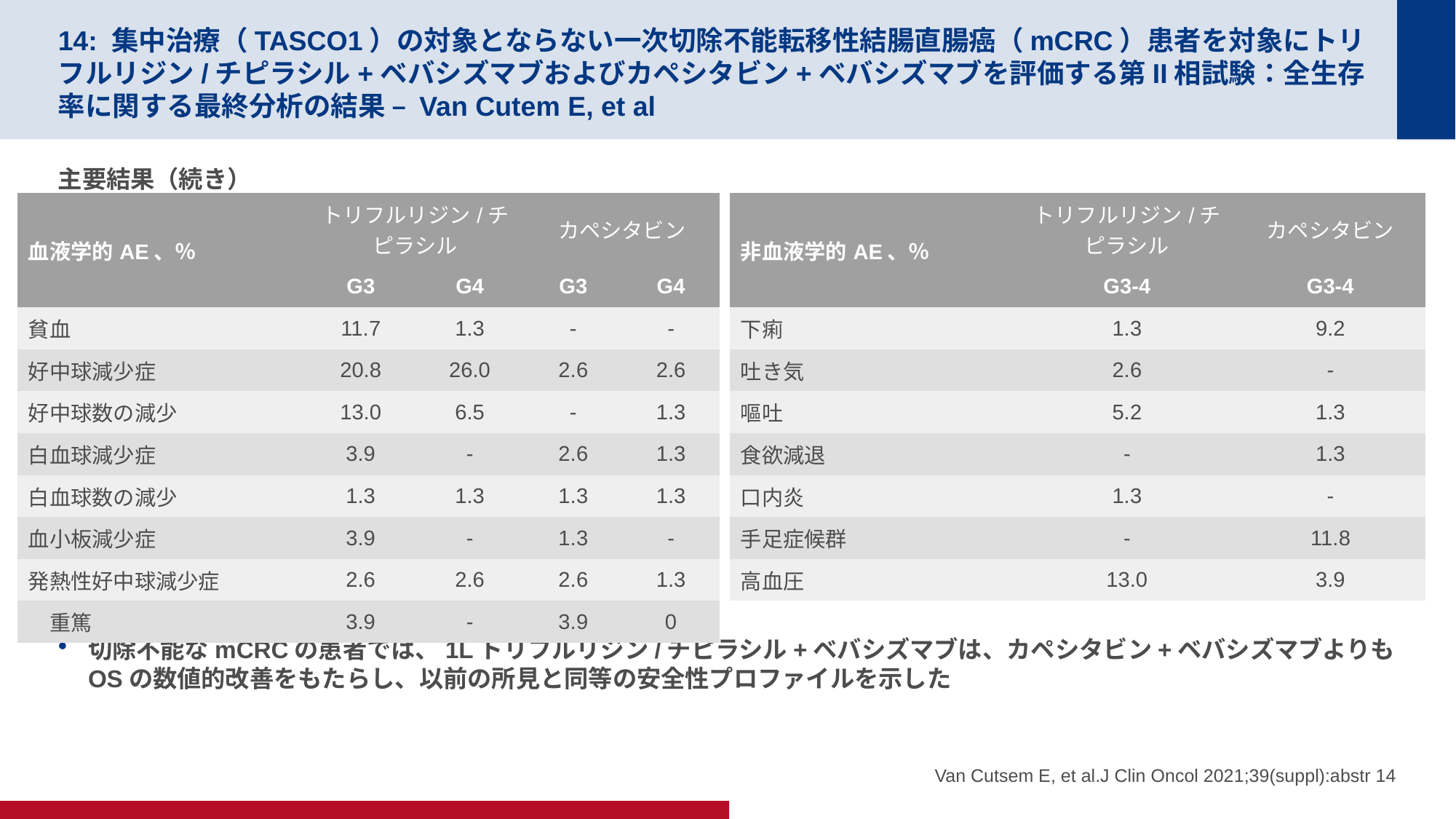

# 14: 集中治療（TASCO1）の対象とならない一次切除不能転移性結腸直腸癌（mCRC）患者を対象にトリフルリジン/チピラシル+ベバシズマブおよびカペシタビン+ベバシズマブを評価する第II相試験：全生存率に関する最終分析の結果 – Van Cutem E, et al
主要結果（続き）
結論
切除不能なmCRCの患者では、1Lトリフルリジン/チピラシル+ベバシズマブは、カペシタビン+ベバシズマブよりもOSの数値的改善をもたらし、以前の所見と同等の安全性プロファイルを示した
| 血液学的AE、％ | トリフルリジン/チピラシル |  | カペシタビン |  |
| --- | --- | --- | --- | --- |
|  | G3 | G4 | G3 | G4 |
| 貧血 | 11.7 | 1.3 | - | - |
| 好中球減少症 | 20.8 | 26.0 | 2.6 | 2.6 |
| 好中球数の減少 | 13.0 | 6.5 | - | 1.3 |
| 白血球減少症 | 3.9 | - | 2.6 | 1.3 |
| 白血球数の減少 | 1.3 | 1.3 | 1.3 | 1.3 |
| 血小板減少症 | 3.9 | - | 1.3 | - |
| 発熱性好中球減少症 | 2.6 | 2.6 | 2.6 | 1.3 |
| 重篤 | 3.9 | - | 3.9 | 0 |
| 非血液学的AE、％ | トリフルリジン/チピラシル | カペシタビン |
| --- | --- | --- |
|  | G3-4 | G3-4 |
| 下痢 | 1.3 | 9.2 |
| 吐き気 | 2.6 | - |
| 嘔吐 | 5.2 | 1.3 |
| 食欲減退 | - | 1.3 |
| 口内炎 | 1.3 | - |
| 手足症候群 | - | 11.8 |
| 高血圧 | 13.0 | 3.9 |
Van Cutsem E, et al.J Clin Oncol 2021;39(suppl):abstr 14